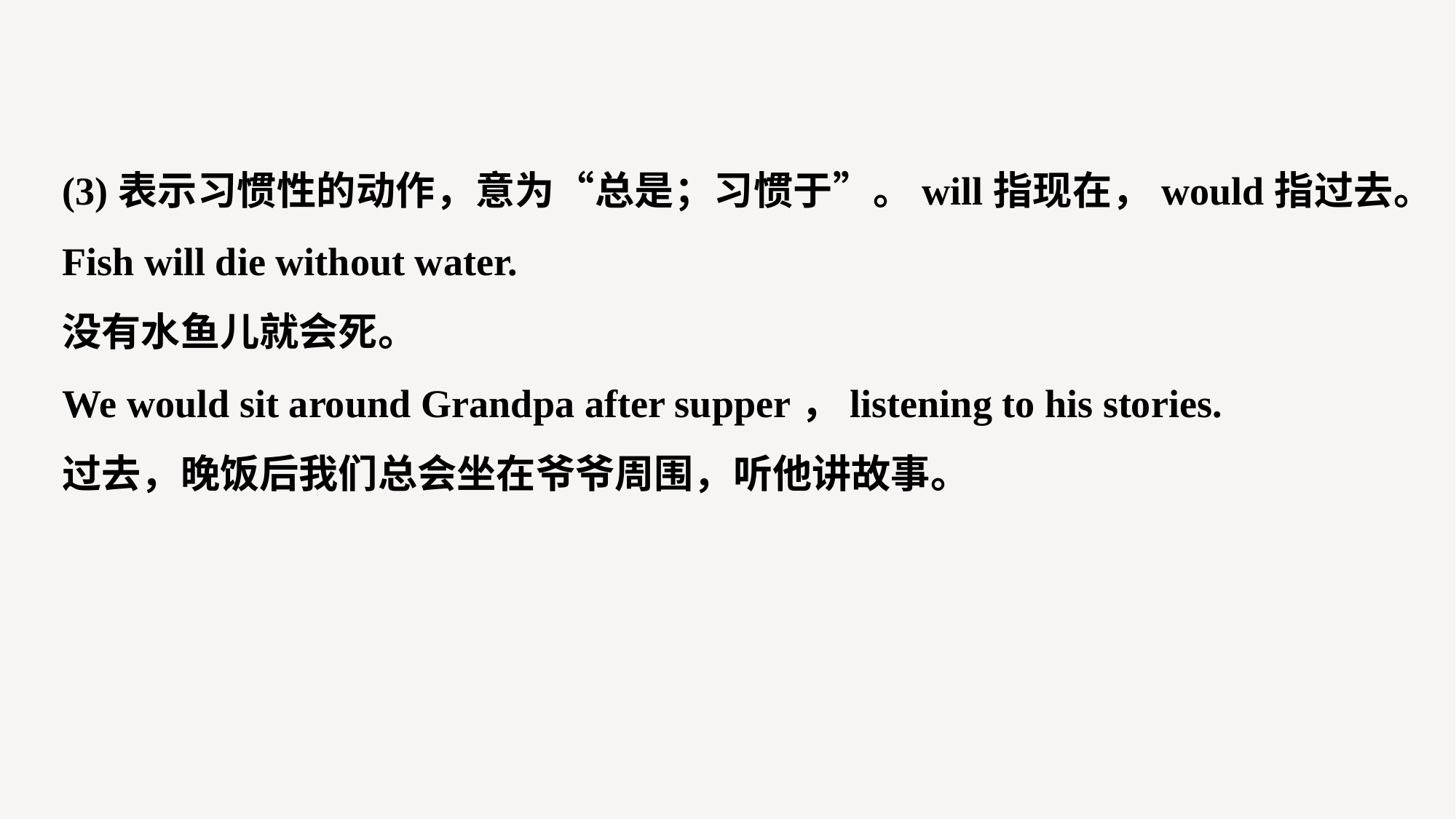

(3)表示习惯性的动作，意为“总是；习惯于”。will指现在，would指过去。
Fish will die without water.
没有水鱼儿就会死。
We would sit around Grandpa after supper，listening to his stories.
过去，晚饭后我们总会坐在爷爷周围，听他讲故事。